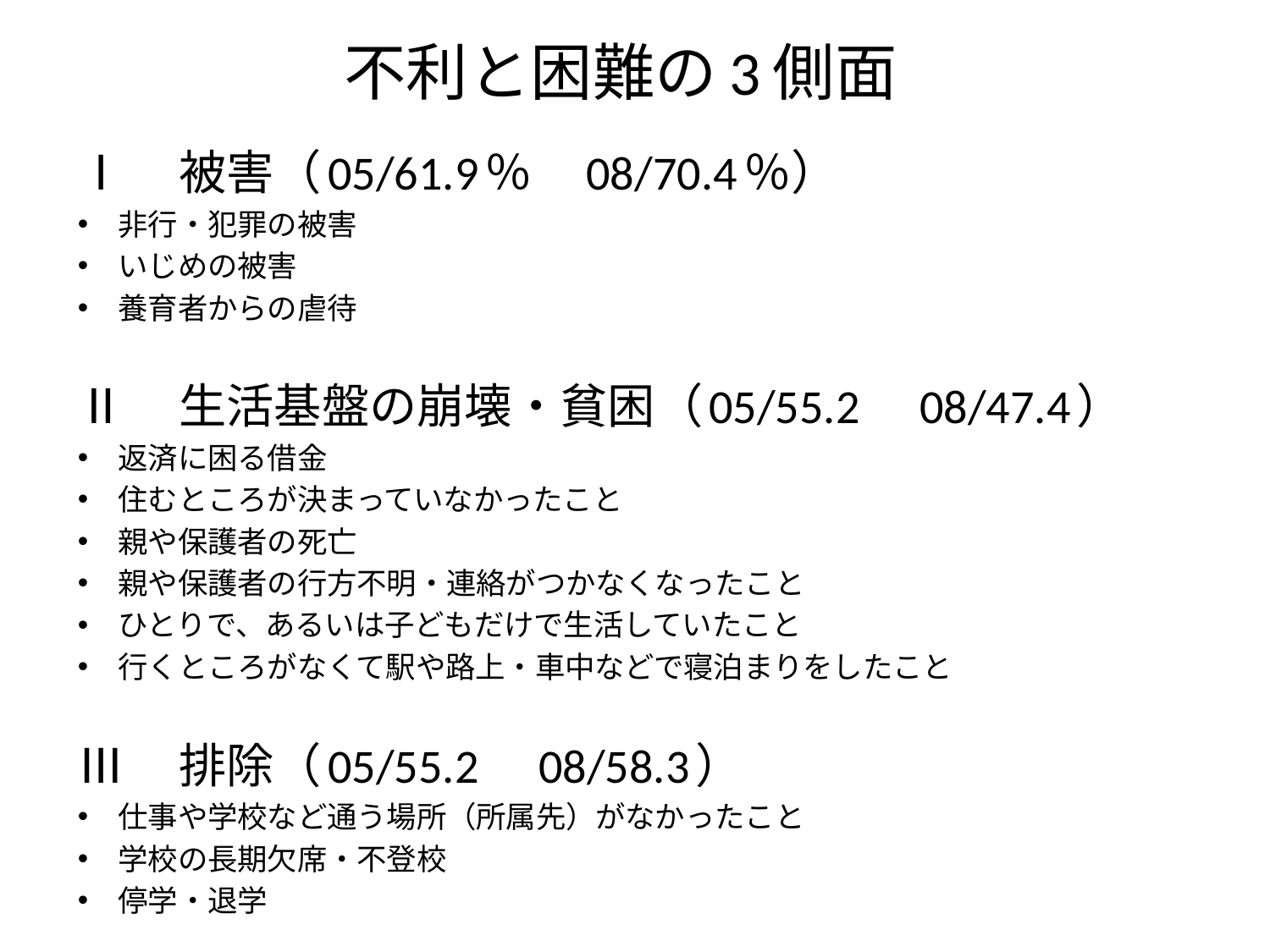

# 不利と困難の3側面
Ⅰ　被害（05/61.9％　08/70.4％）
非行・犯罪の被害
いじめの被害
養育者からの虐待

Ⅱ　生活基盤の崩壊・貧困（05/55.2　08/47.4）
返済に困る借金
住むところが決まっていなかったこと
親や保護者の死亡
親や保護者の行方不明・連絡がつかなくなったこと
ひとりで、あるいは子どもだけで生活していたこと
行くところがなくて駅や路上・車中などで寝泊まりをしたこと

Ⅲ　排除（05/55.2　08/58.3）
仕事や学校など通う場所（所属先）がなかったこと
学校の長期欠席・不登校
停学・退学